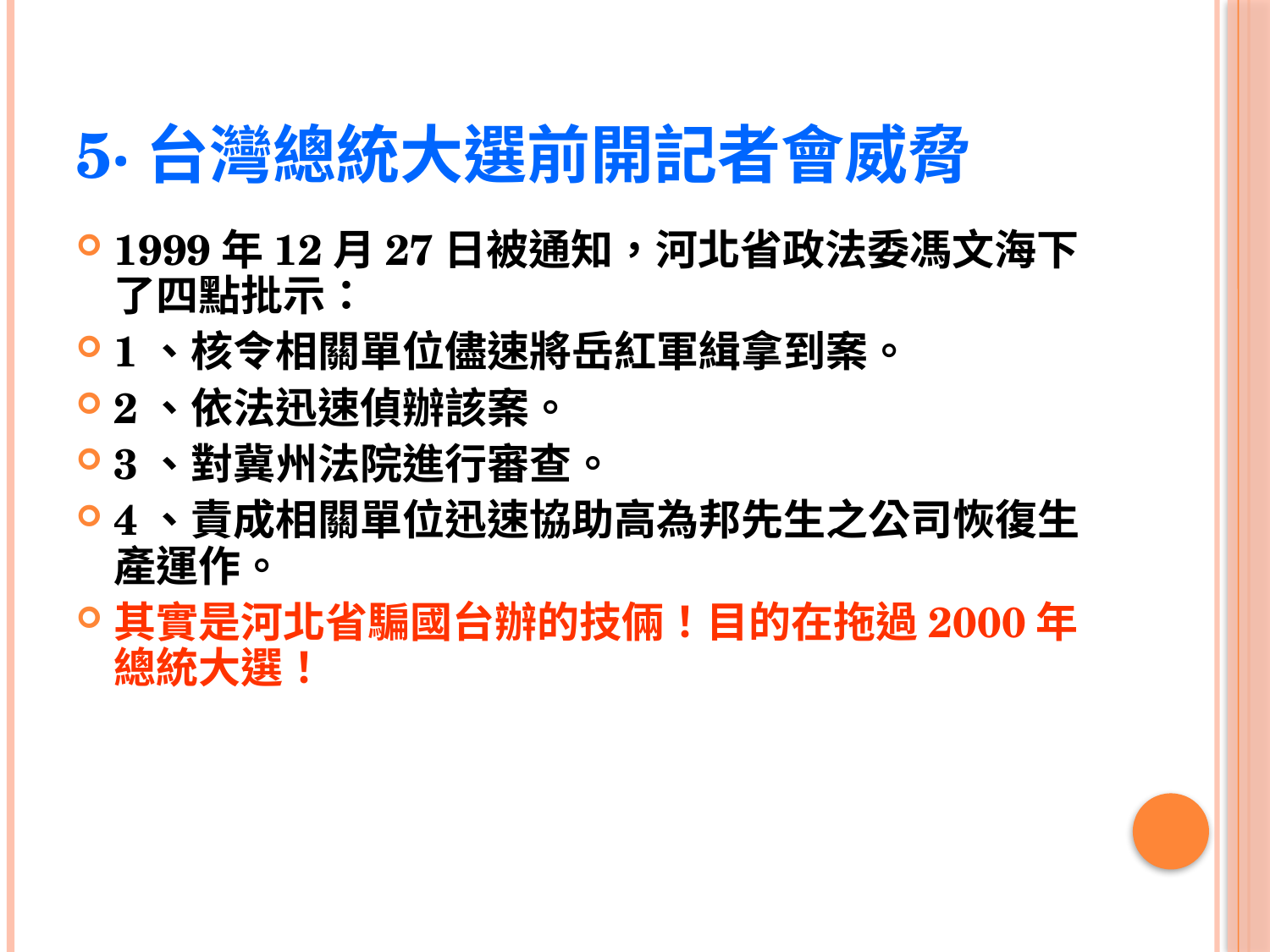

# 5‧台灣總統大選前開記者會威脅
1999年12月27日被通知，河北省政法委馮文海下了四點批示：
1、核令相關單位儘速將岳紅軍緝拿到案。
2、依法迅速偵辦該案。
3、對冀州法院進行審查。
4、責成相關單位迅速協助高為邦先生之公司恢復生產運作。
其實是河北省騙國台辦的技倆！目的在拖過2000年總統大選！